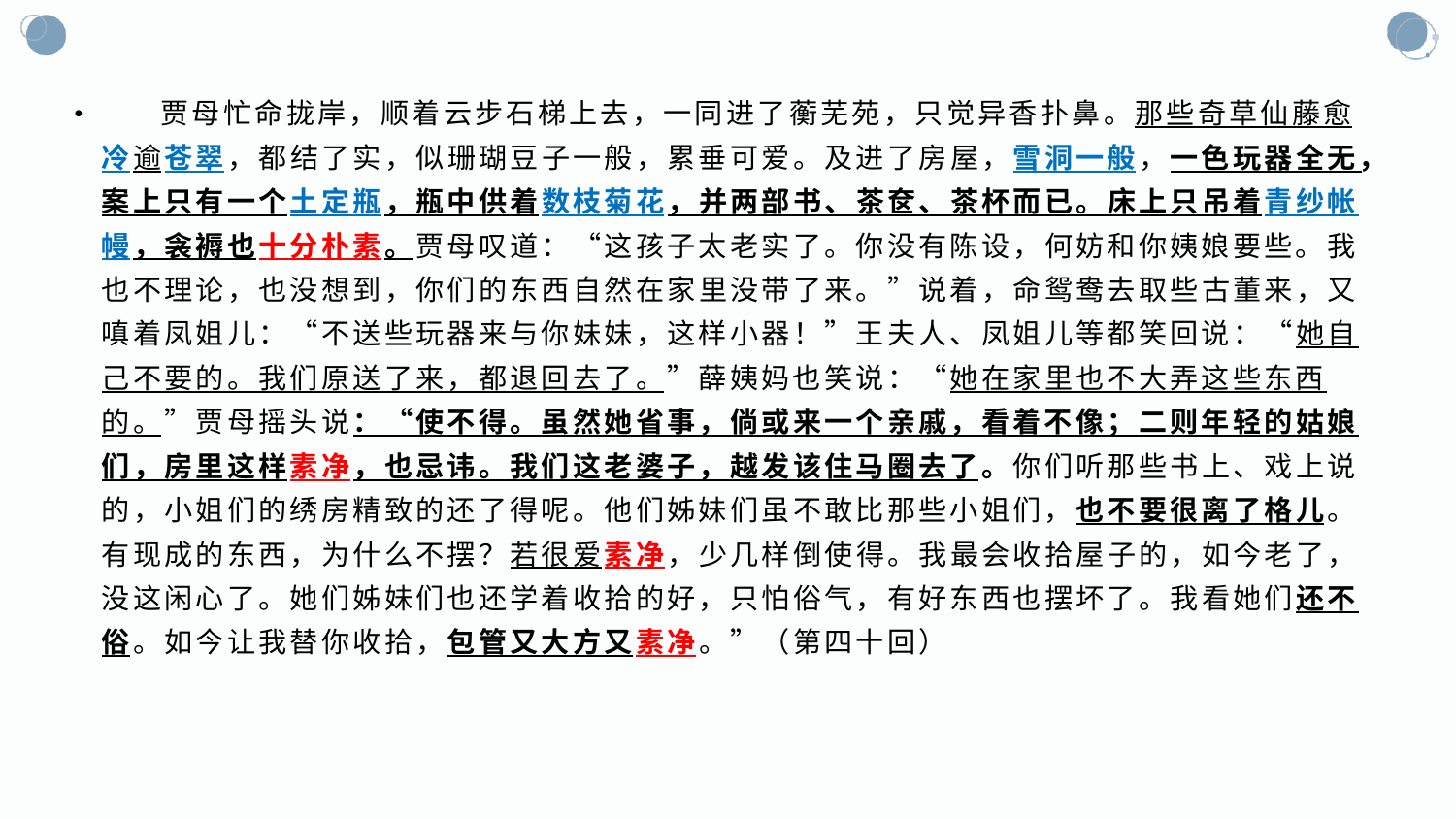

贾母忙命拢岸，顺着云步石梯上去，一同进了蘅芜苑，只觉异香扑鼻。那些奇草仙藤愈冷逾苍翠，都结了实，似珊瑚豆子一般，累垂可爱。及进了房屋，雪洞一般，一色玩器全无，案上只有一个土定瓶，瓶中供着数枝菊花，并两部书、茶奁、茶杯而已。床上只吊着青纱帐幔，衾褥也十分朴素。贾母叹道：“这孩子太老实了。你没有陈设，何妨和你姨娘要些。我也不理论，也没想到，你们的东西自然在家里没带了来。”说着，命鸳鸯去取些古董来，又嗔着凤姐儿：“不送些玩器来与你妹妹，这样小器！”王夫人、凤姐儿等都笑回说：“她自己不要的。我们原送了来，都退回去了。”薛姨妈也笑说：“她在家里也不大弄这些东西的。”贾母摇头说：“使不得。虽然她省事，倘或来一个亲戚，看着不像；二则年轻的姑娘们，房里这样素净，也忌讳。我们这老婆子，越发该住马圈去了。你们听那些书上、戏上说的，小姐们的绣房精致的还了得呢。他们姊妹们虽不敢比那些小姐们，也不要很离了格儿。有现成的东西，为什么不摆？若很爱素净，少几样倒使得。我最会收拾屋子的，如今老了，没这闲心了。她们姊妹们也还学着收拾的好，只怕俗气，有好东西也摆坏了。我看她们还不俗。如今让我替你收拾，包管又大方又素净。”（第四十回）